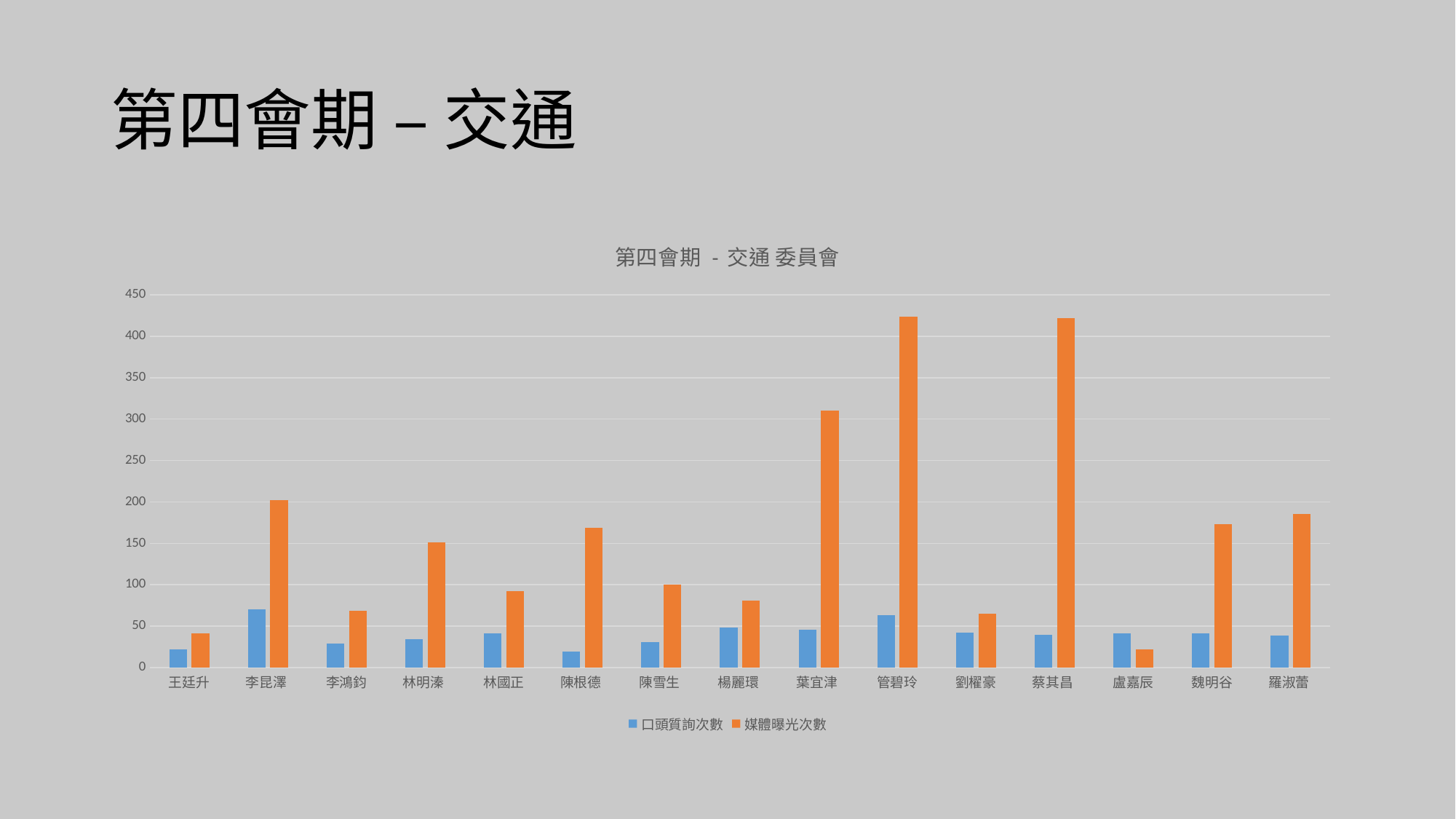

# 第四會期 – 交通

### Chart: 第四會期 - 交通 委員會

| Category | 口頭質詢次數 | 媒體曝光次數 |
|---|---|---|
| 王廷升 | 22.0 | 41.0 |
| 李昆澤  | 70.0 | 202.0 |
| 李鴻鈞 | 29.0 | 69.0 |
| 林明溱  | 34.0 | 151.0 |
| 林國正 | 41.0 | 92.0 |
| 陳根德  | 19.0 | 169.0 |
| 陳雪生  | 31.0 | 100.0 |
| 楊麗環  | 48.0 | 81.0 |
| 葉宜津  | 46.0 | 310.0 |
| 管碧玲 | 63.0 | 424.0 |
| 劉櫂豪 | 42.0 | 65.0 |
| 蔡其昌  | 40.0 | 422.0 |
| 盧嘉辰 | 41.0 | 22.0 |
| 魏明谷 | 41.0 | 173.0 |
| 羅淑蕾  | 39.0 | 185.0 |